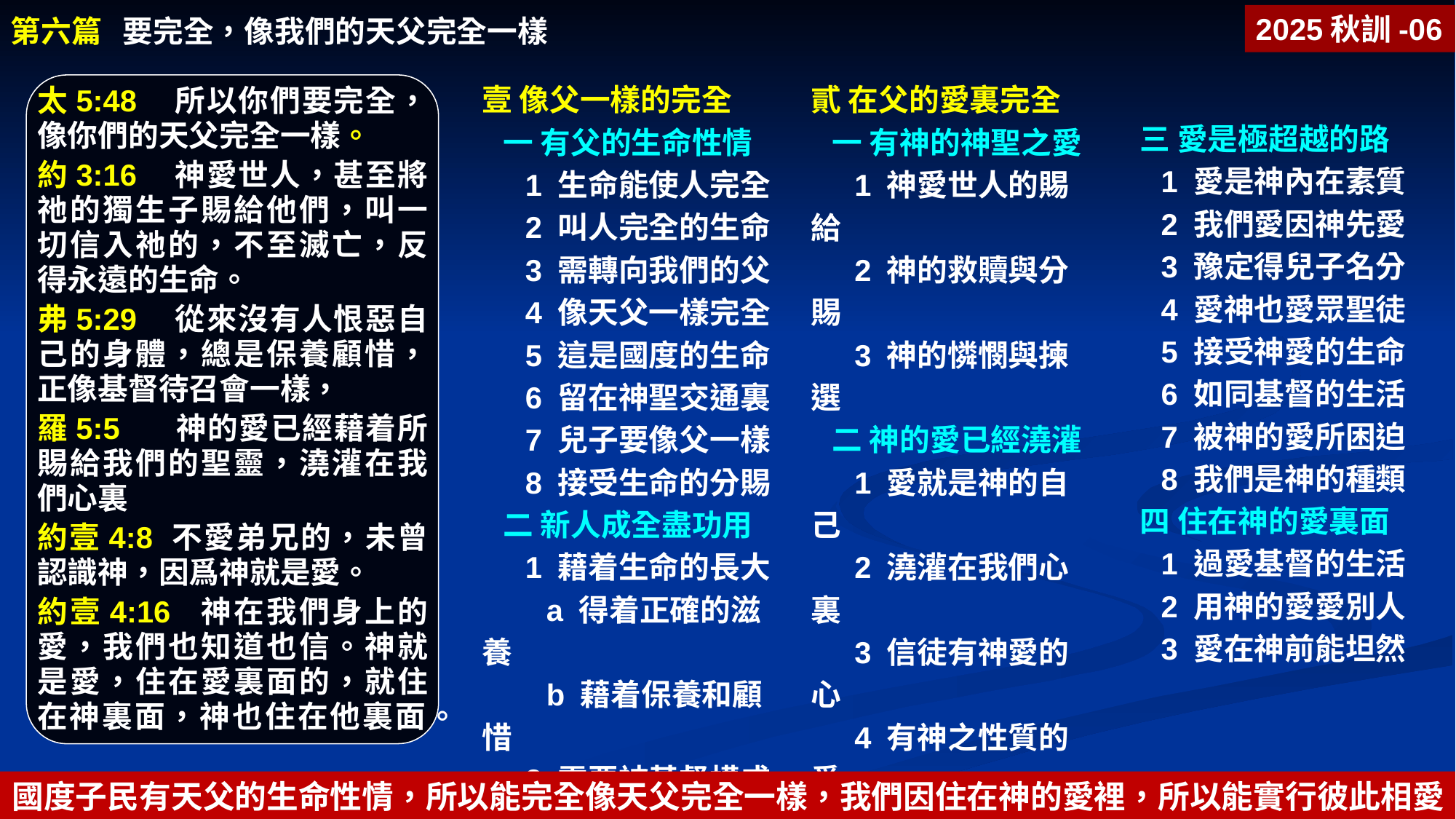

第六篇   要完全，像我們的天父完全一樣
2025秋訓-06
壹 像父一樣的完全
一 有父的生命性情
1 生命能使人完全
2 叫人完全的生命
3 需轉向我們的父
4 像天父一樣完全
5 這是國度的生命
6 留在神聖交通裏
7 兒子要像父一樣
8 接受生命的分賜
二 新人成全盡功用
1 藉着生命的長大
a 得着正確的滋養
b 藉着保養和顧惜
2 需要被基督構成
3 新人要成爲新婦

貳 在父的愛裏完全
一 有神的神聖之愛
1 神愛世人的賜給
2 神的救贖與分賜
3 神的憐憫與揀選
二 神的愛已經澆灌
1 愛就是神的自己
2 澆灌在我們心裏
3 信徒有神愛的心
4 有神之性質的愛

太5:48   所以你們要完全，像你們的天父完全一樣。
約3:16   神愛世人，甚至將祂的獨生子賜給他們，叫一切信入祂的，不至滅亡，反得永遠的生命。
弗5:29   從來沒有人恨惡自己的身體，總是保養顧惜，正像基督待召會一樣，
羅5:5     神的愛已經藉着所賜給我們的聖靈，澆灌在我們心裏
約壹4:8 不愛弟兄的，未曾認識神，因爲神就是愛。
約壹4:16  神在我們身上的愛，我們也知道也信。神就是愛，住在愛裏面的，就住在神裏面，神也住在他裏面。
三 愛是極超越的路
1 愛是神內在素質
2 我們愛因神先愛
3 豫定得兒子名分
4 愛神也愛眾聖徒
5 接受神愛的生命
6 如同基督的生活
7 被神的愛所困迫
8 我們是神的種類
四 住在神的愛裏面
1 過愛基督的生活
2 用神的愛愛別人
3 愛在神前能坦然

國度子民有天父的生命性情，所以能完全像天父完全一樣，我們因住在神的愛裡，所以能實行彼此相愛。